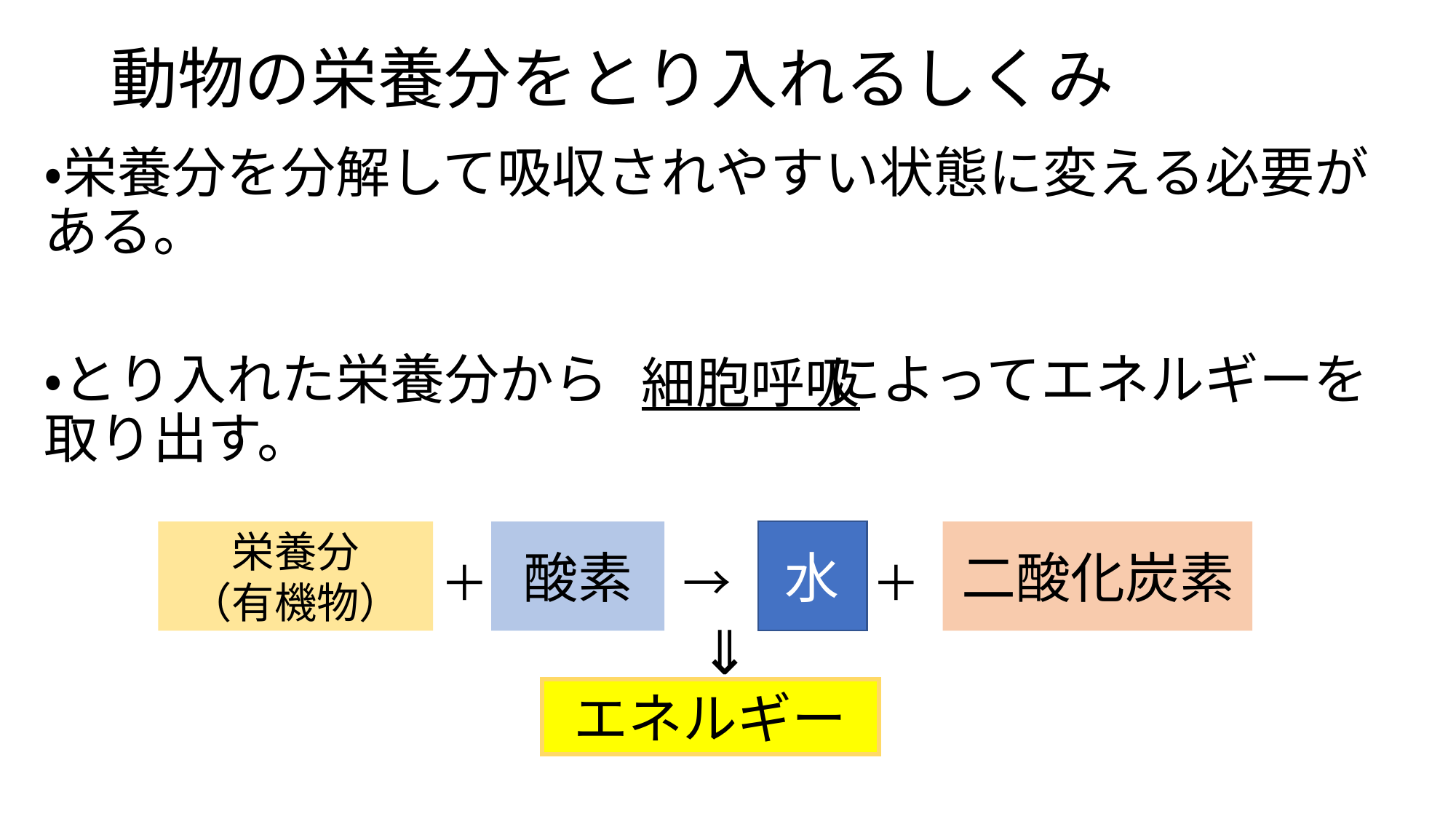

# 動物の栄養分をとり入れるしくみ
・栄養分を分解して吸収されやすい状態に変える必要がある。

・とり入れた栄養分から　　　　によってエネルギーを取り出す。

細胞呼吸

栄養分
（有機物）

酸素
水
二酸化炭素
＋　　　　→ 　   　＋
⇓
エネルギー